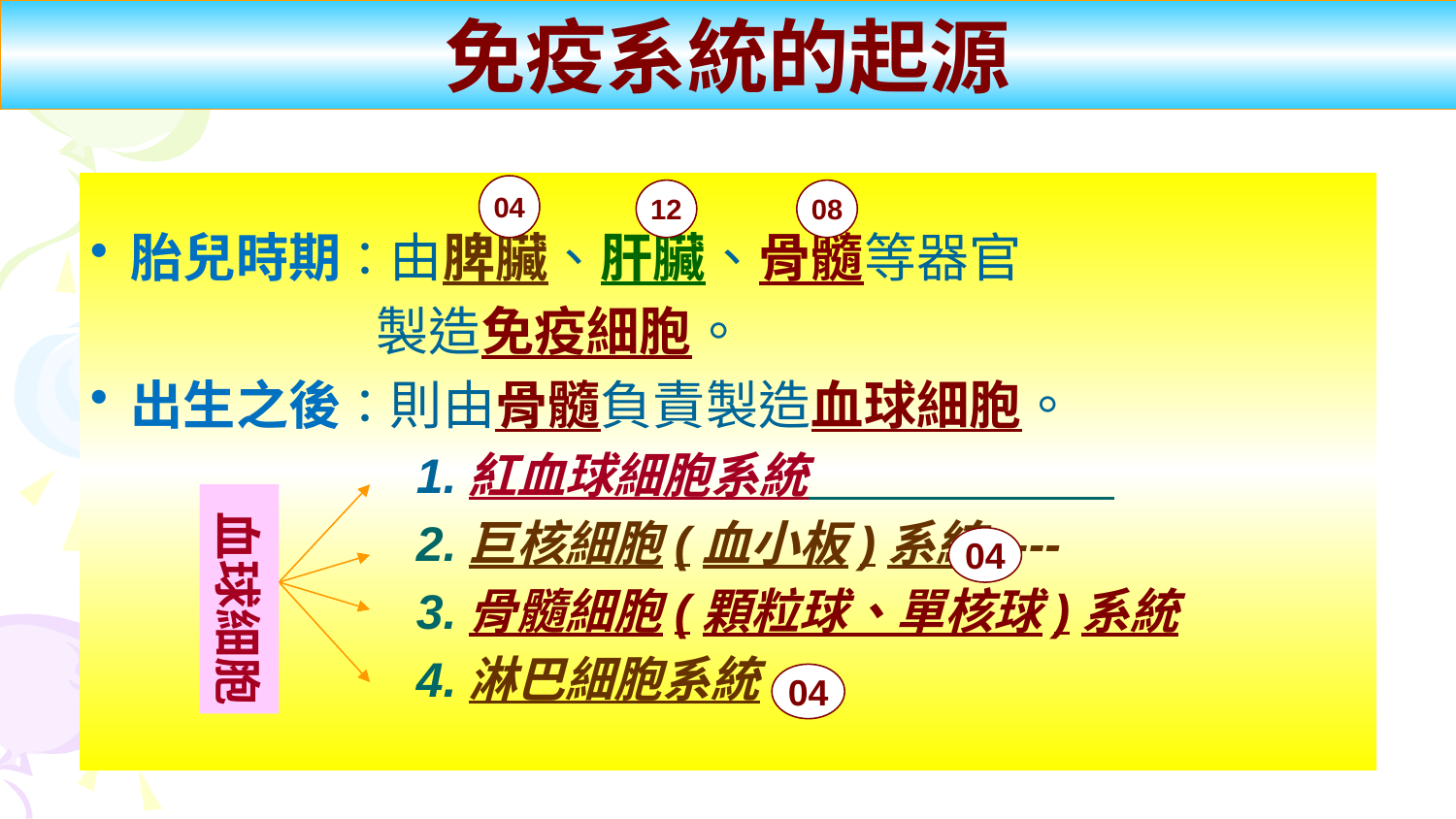

免疫系統的起源

胎兒時期：由脾臟、肝臟、骨髓等器官
                       製造免疫細胞。
出生之後：則由骨髓負責製造血球細胞。
                        1.紅血球細胞系統
                        2.巨核細胞(血小板)系統----
                        3.骨髓細胞(顆粒球、單核球)系統
                        4.淋巴細胞系統----
04
12
08

 血球細胞
04

04